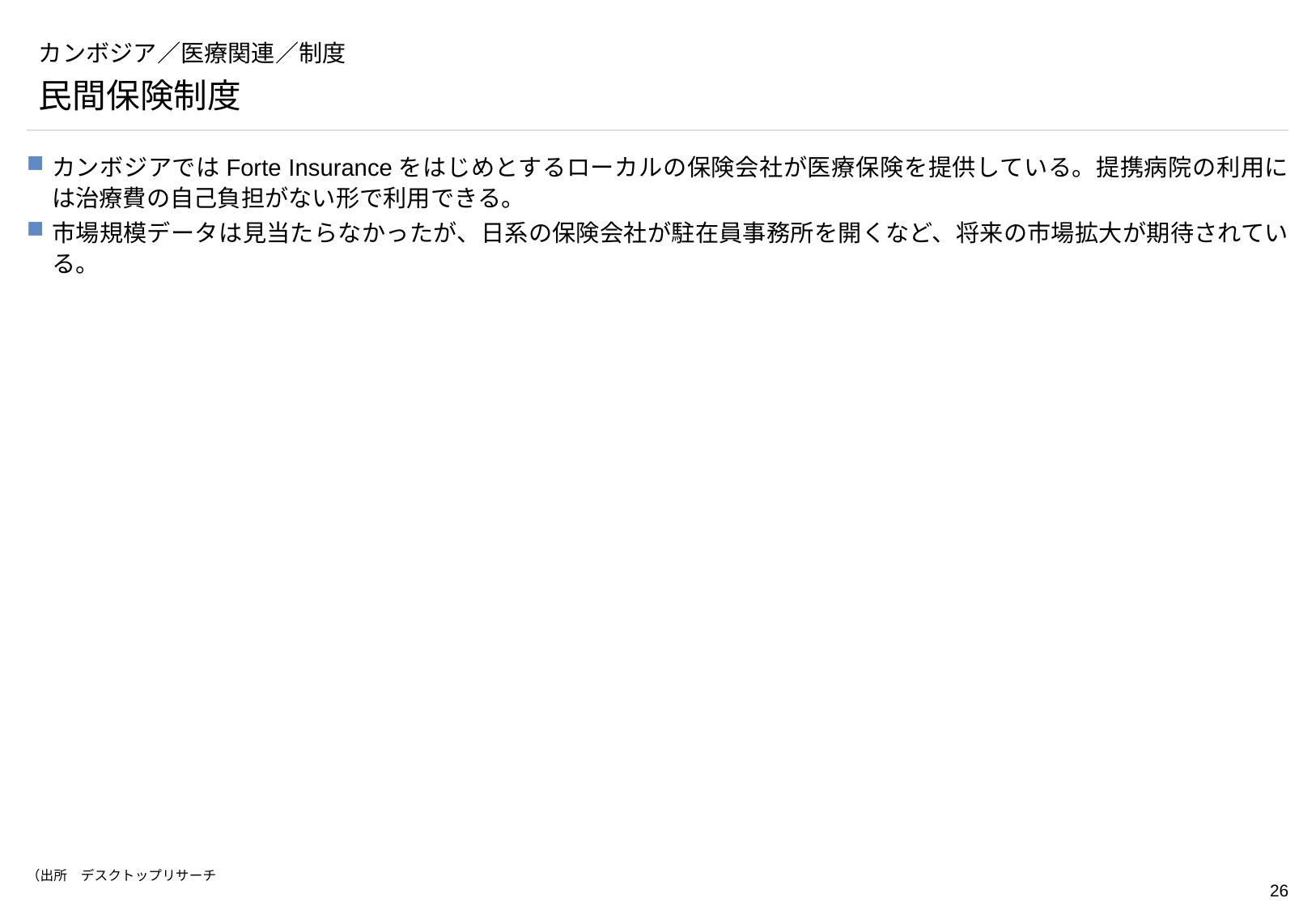

# カンボジア／医療関連／制度
民間保険制度
カンボジアではForte Insuranceをはじめとするローカルの保険会社が医療保険を提供している。提携病院の利用には治療費の自己負担がない形で利用できる。
市場規模データは見当たらなかったが、日系の保険会社が駐在員事務所を開くなど、将来の市場拡大が期待されている。

（出所　デスクトップリサーチ
https://www.pref.okayama.jp/uploaded/life/330052_1523280_misc.pdf
https://portal-worlds.com/news/cambodia/11317